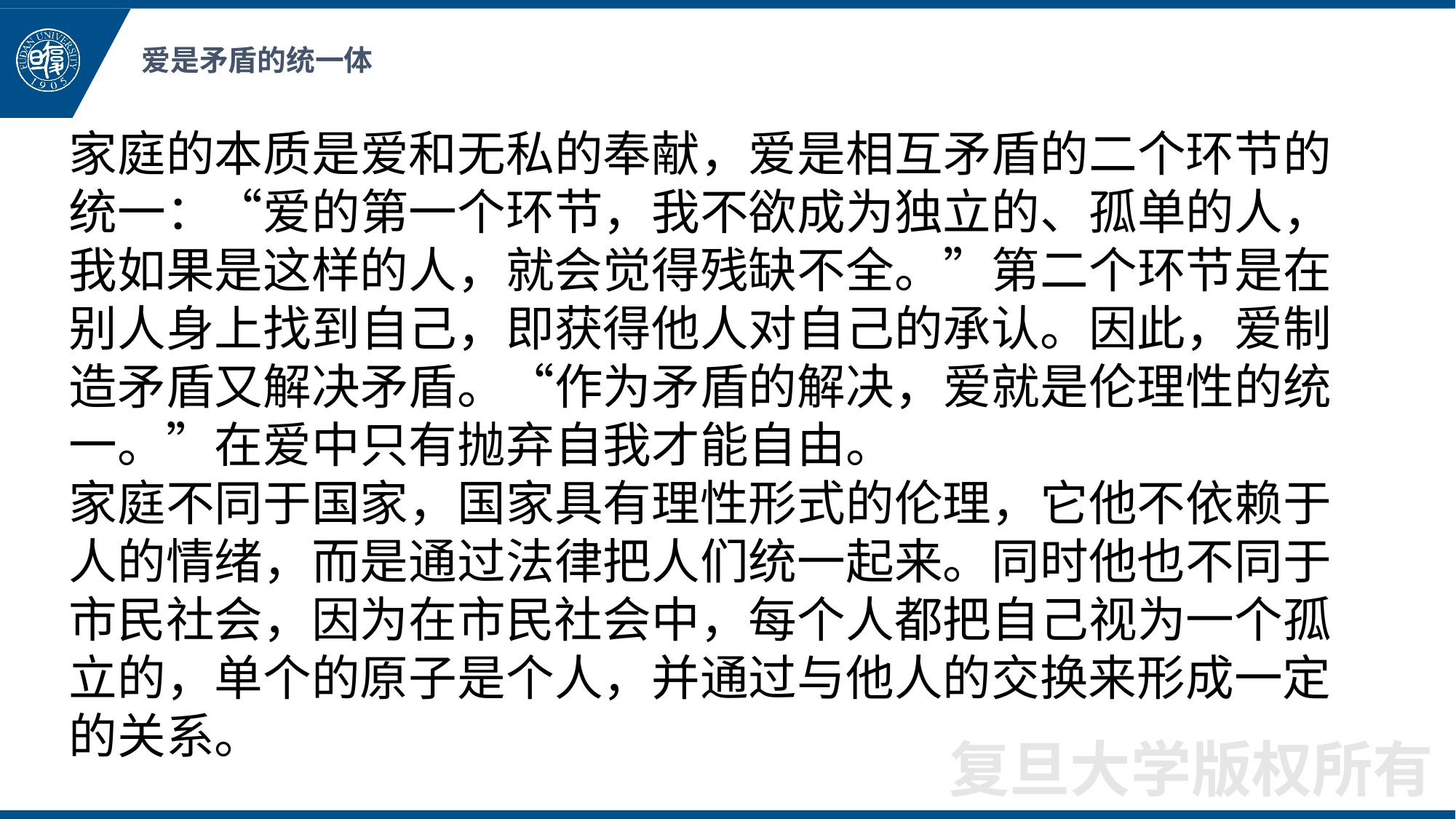

# 爱是矛盾的统一体
家庭的本质是爱和无私的奉献，爱是相互矛盾的二个环节的统一：“爱的第一个环节，我不欲成为独立的、孤单的人，我如果是这样的人，就会觉得残缺不全。”第二个环节是在别人身上找到自己，即获得他人对自己的承认。因此，爱制造矛盾又解决矛盾。“作为矛盾的解决，爱就是伦理性的统一。”在爱中只有抛弃自我才能自由。
家庭不同于国家，国家具有理性形式的伦理，它他不依赖于人的情绪，而是通过法律把人们统一起来。同时他也不同于市民社会，因为在市民社会中，每个人都把自己视为一个孤立的，单个的原子是个人，并通过与他人的交换来形成一定的关系。